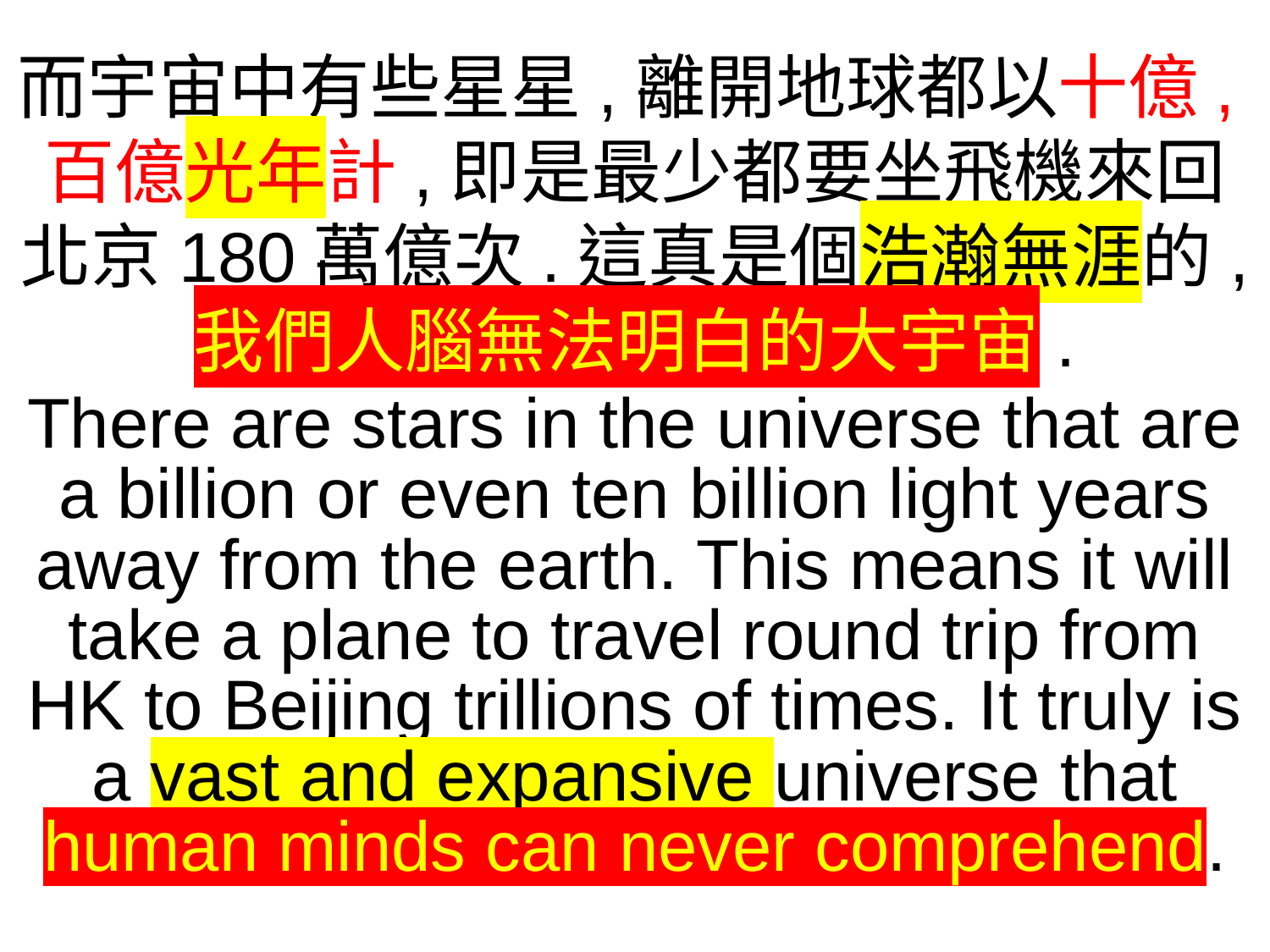

而宇宙中有些星星,離開地球都以十億,百億光年計,即是最少都要坐飛機來回北京180萬億次.這真是個浩瀚無涯的,
我們人腦無法明白的大宇宙.
There are stars in the universe that are a billion or even ten billion light years away from the earth. This means it will take a plane to travel round trip from HK to Beijing trillions of times. It truly is a vast and expansive universe that human minds can never comprehend.